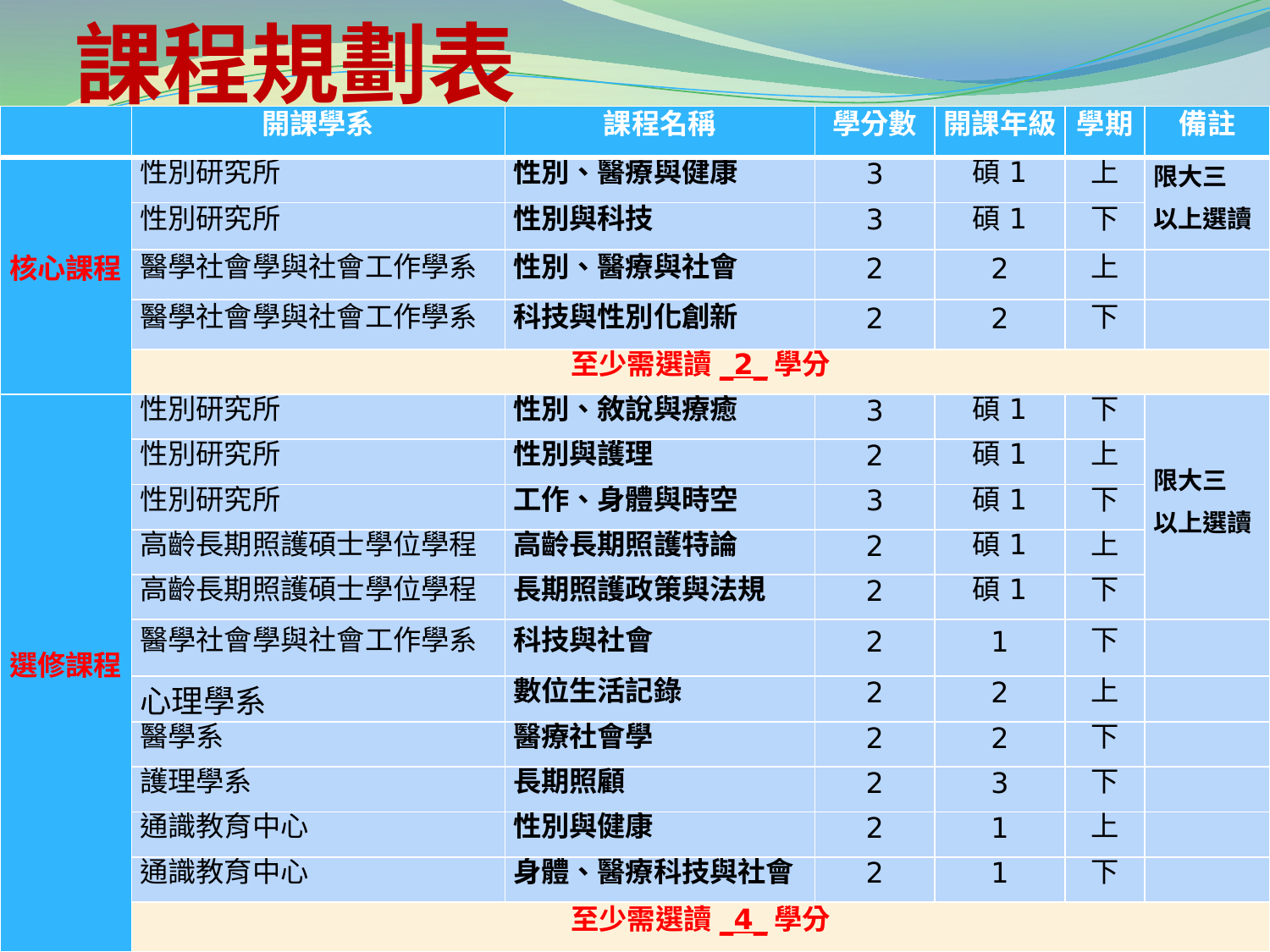

# 課程規劃表
|  | 開課學系 | 課程名稱 | 學分數 | 開課年級 | 學期 | 備註 |
| --- | --- | --- | --- | --- | --- | --- |
| 核心課程 | 性別研究所 | 性別、醫療與健康 | 3 | 碩1 | 上 | 限大三 以上選讀 |
|  | 性別研究所 | 性別與科技 | 3 | 碩1 | 下 |  |
|  | 醫學社會學與社會工作學系 | 性別、醫療與社會 | 2 | 2 | 上 |  |
|  | 醫學社會學與社會工作學系 | 科技與性別化創新 | 2 | 2 | 下 |  |
|  | 至少需選讀\_2\_學分 |  |  |  |  |  |
| 選修課程 | 性別研究所 | 性別、敘說與療癒 | 3 | 碩1 | 下 | 限大三 以上選讀 |
|  | 性別研究所 | 性別與護理 | 2 | 碩1 | 上 |  |
|  | 性別研究所 | 工作、身體與時空 | 3 | 碩1 | 下 |  |
|  | 高齡長期照護碩士學位學程 | 高齡長期照護特論 | 2 | 碩1 | 上 |  |
|  | 高齡長期照護碩士學位學程 | 長期照護政策與法規 | 2 | 碩1 | 下 |  |
|  | 醫學社會學與社會工作學系 | 科技與社會 | 2 | 1 | 下 |  |
|  | 心理學系 | 數位生活記錄 | 2 | 2 | 上 |  |
|  | 醫學系 | 醫療社會學 | 2 | 2 | 下 |  |
|  | 護理學系 | 長期照顧 | 2 | 3 | 下 |  |
|  | 通識教育中心 | 性別與健康 | 2 | 1 | 上 |  |
|  | 通識教育中心 | 身體、醫療科技與社會 | 2 | 1 | 下 |  |
|  | 至少需選讀\_4\_學分 |  |  |  |  |  |